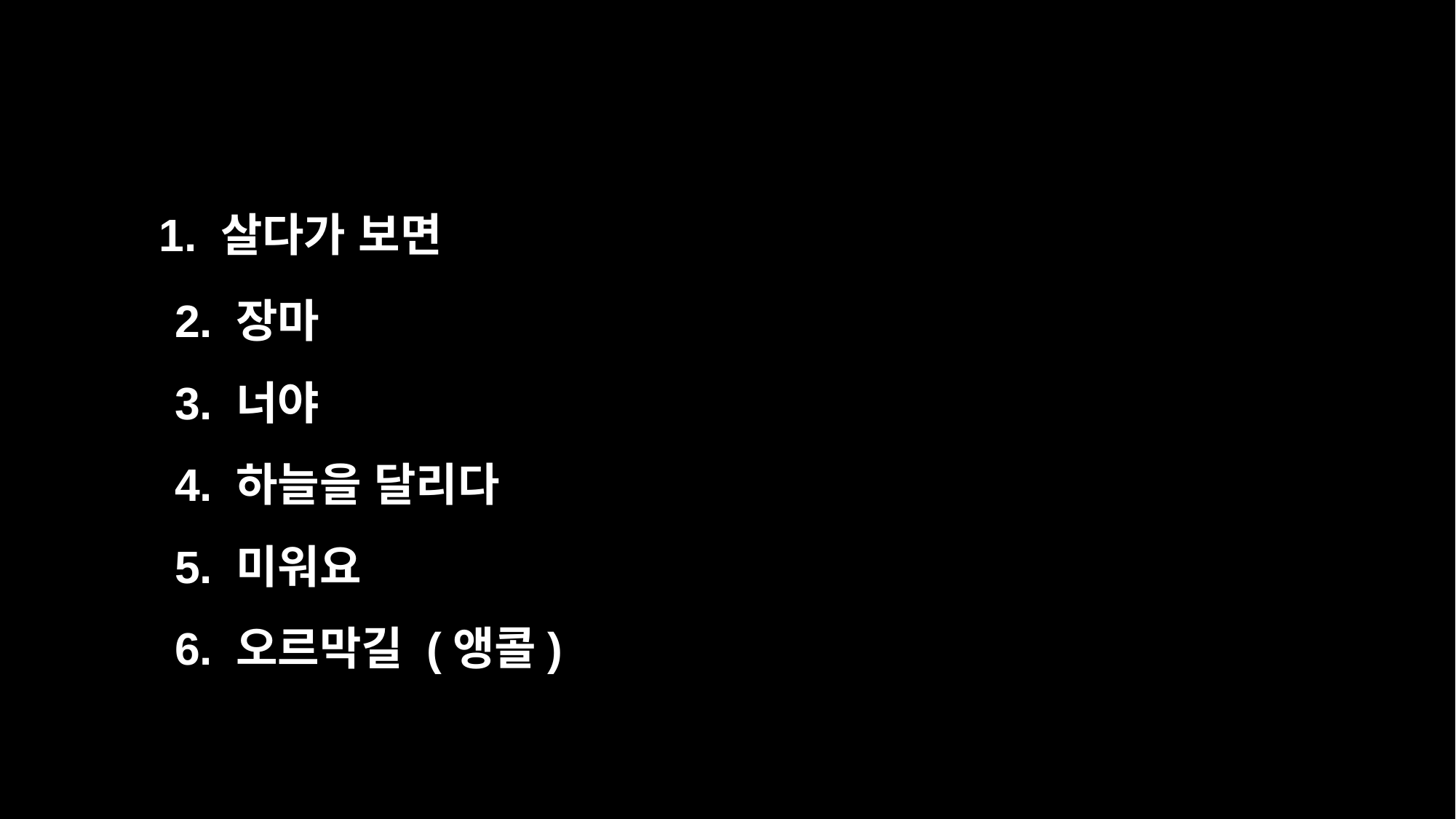

1. 살다가 보면
            2. 장마
            3. 너야
            4. 하늘을 달리다
            5. 미워요
            6. 오르막길 (앵콜)